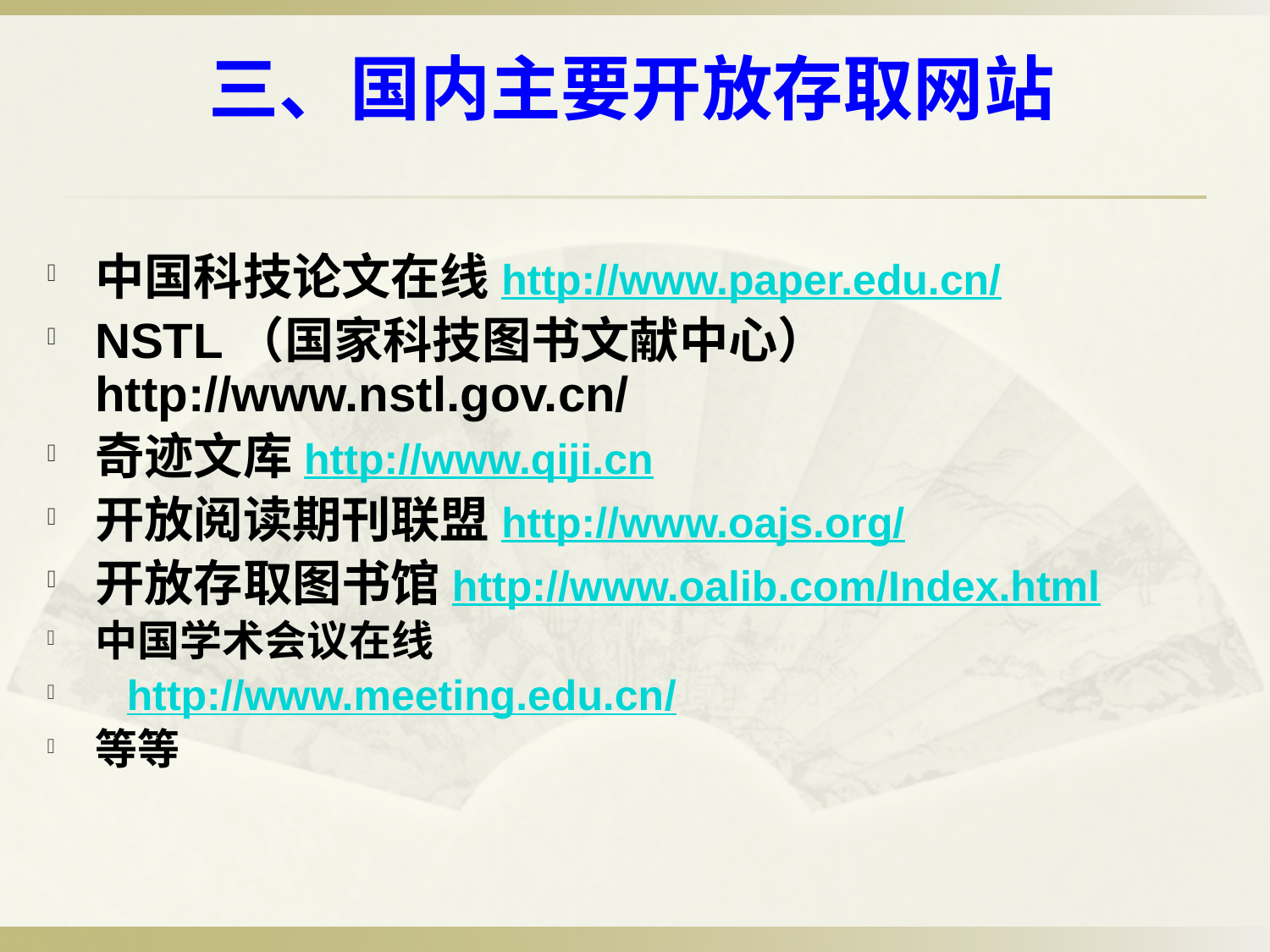

# 三、国内主要开放存取网站
中国科技论文在线http://www.paper.edu.cn/
NSTL（国家科技图书文献中心） http://www.nstl.gov.cn/
奇迹文库http://www.qiji.cn
开放阅读期刊联盟http://www.oajs.org/
开放存取图书馆http://www.oalib.com/Index.html
中国学术会议在线
   http://www.meeting.edu.cn/
等等